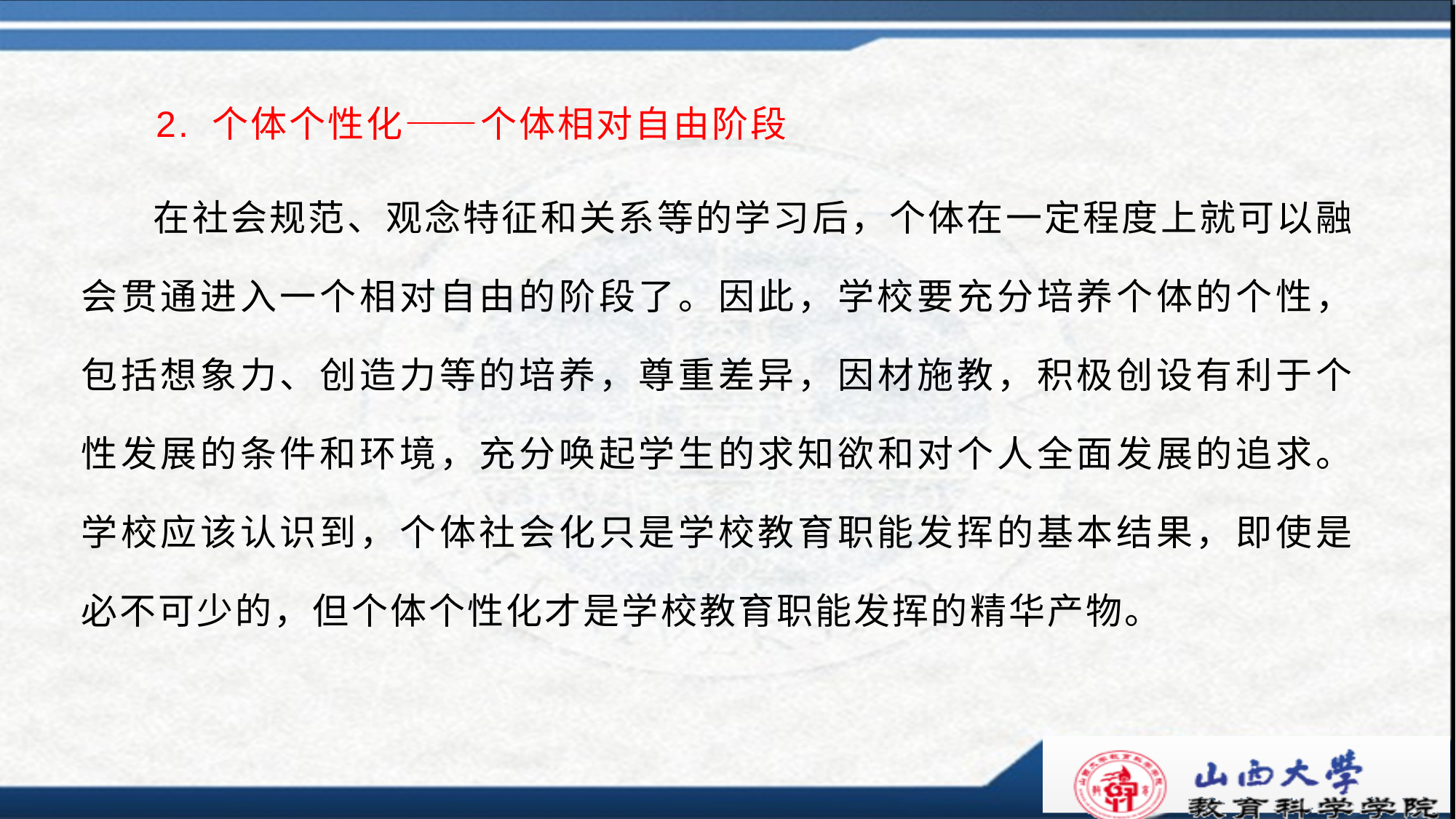

2. 个体个性化——个体相对自由阶段
      在社会规范、观念特征和关系等的学习后，个体在一定程度上就可以融会贯通进入一个相对自由的阶段了。因此，学校要充分培养个体的个性，包括想象力、创造力等的培养，尊重差异，因材施教，积极创设有利于个性发展的条件和环境，充分唤起学生的求知欲和对个人全面发展的追求。学校应该认识到，个体社会化只是学校教育职能发挥的基本结果，即使是必不可少的，但个体个性化才是学校教育职能发挥的精华产物。